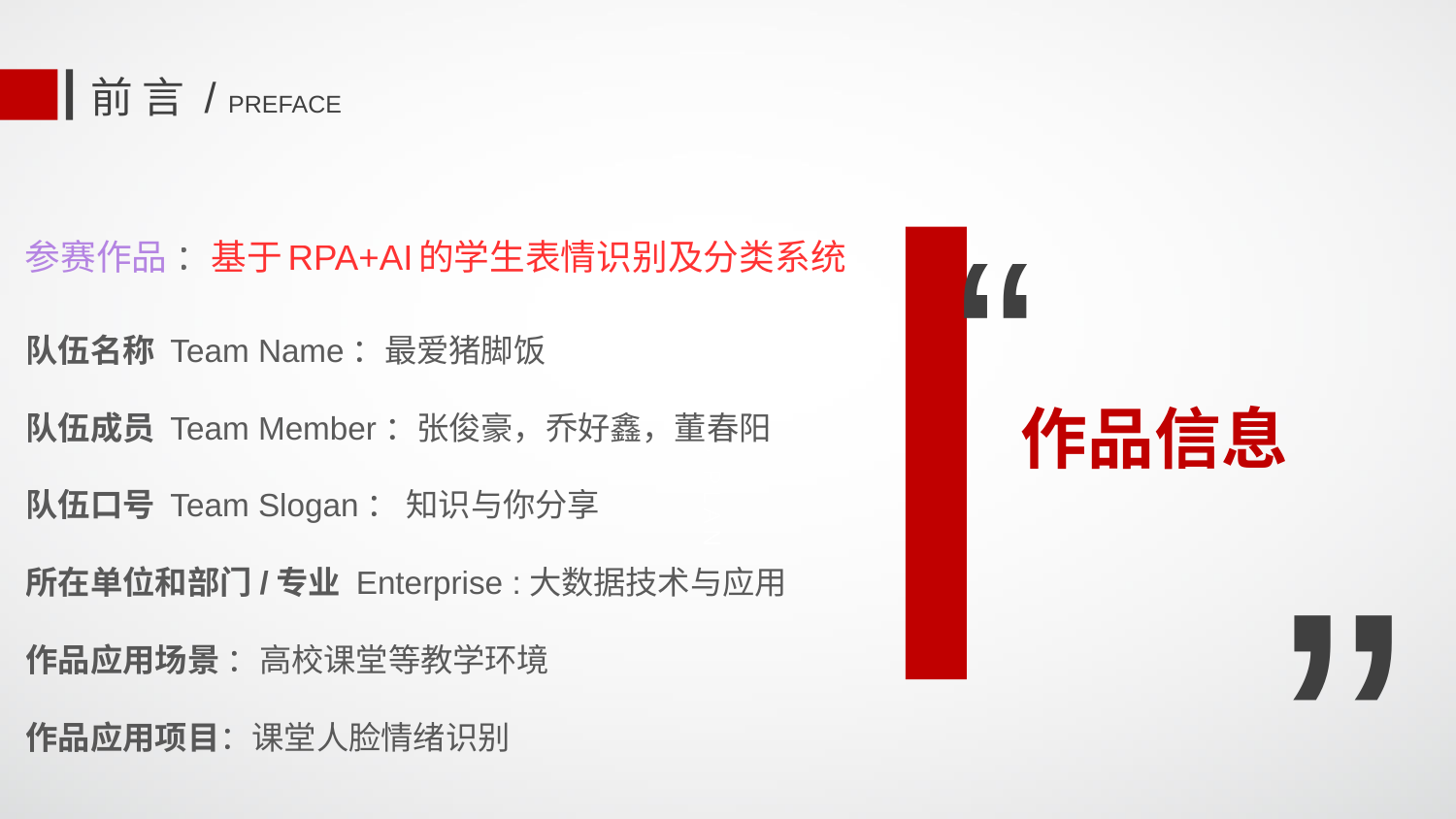

前 言 / PREFACE

“
参赛作品 ：基于RPA+AI的学生表情识别及分类系统

队伍名称 Team Name：最爱猪脚饭
队伍成员 Team Member：张俊豪，乔好鑫，董春阳
队伍口号 Team Slogan： 知识与你分享
所在单位和部门/专业 Enterprise :大数据技术与应用
作品应用场景 ：高校课堂等教学环境
作品应用项目：课堂人脸情绪识别
作品信息
BUSINESS PLAN
”